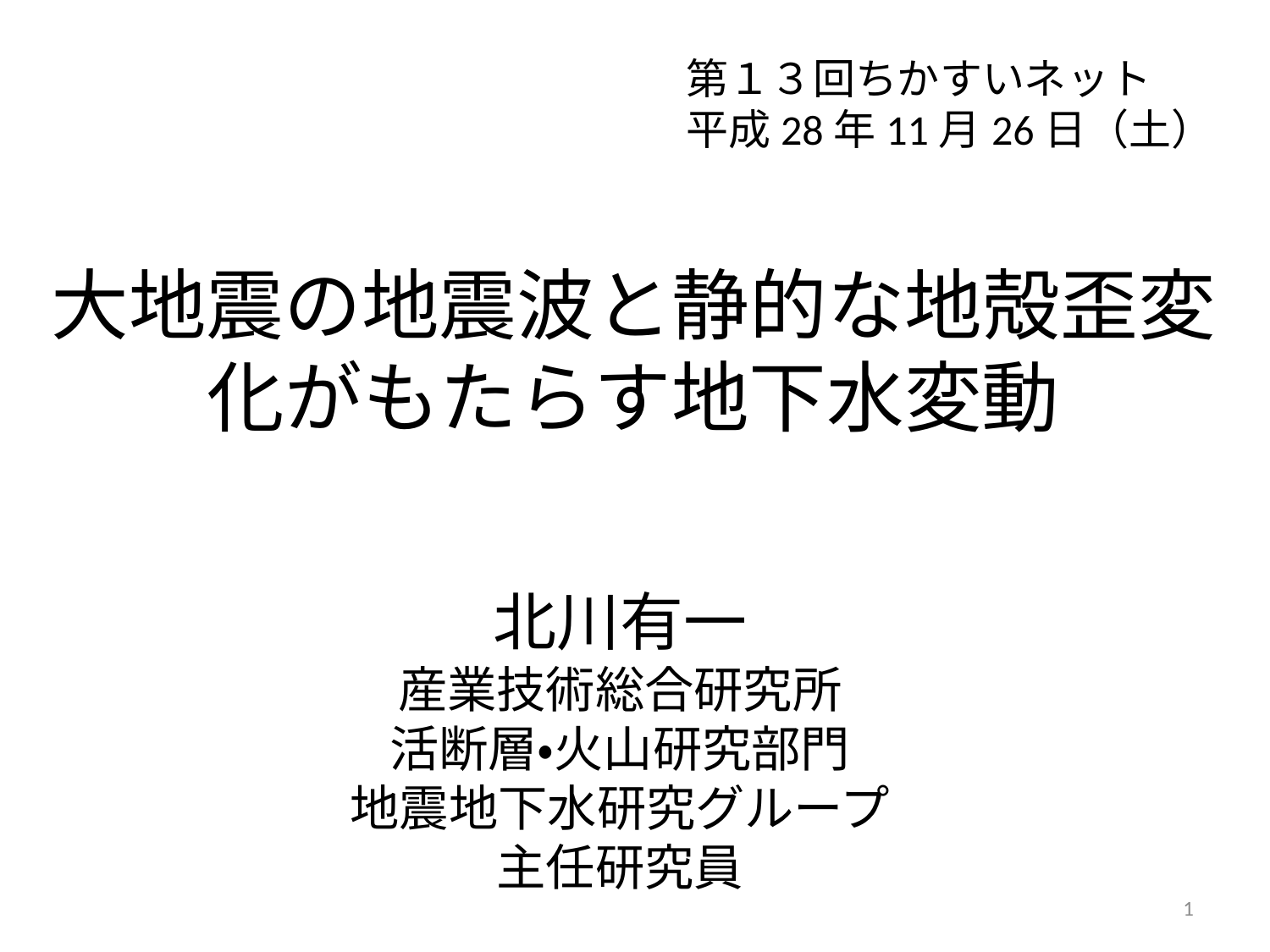

第１３回ちかすいネット
平成28年11月26日（土）
大地震の地震波と静的な地殻歪変化がもたらす地下水変動
北川有一
産業技術総合研究所
活断層・火山研究部門
地震地下水研究グループ
主任研究員
1